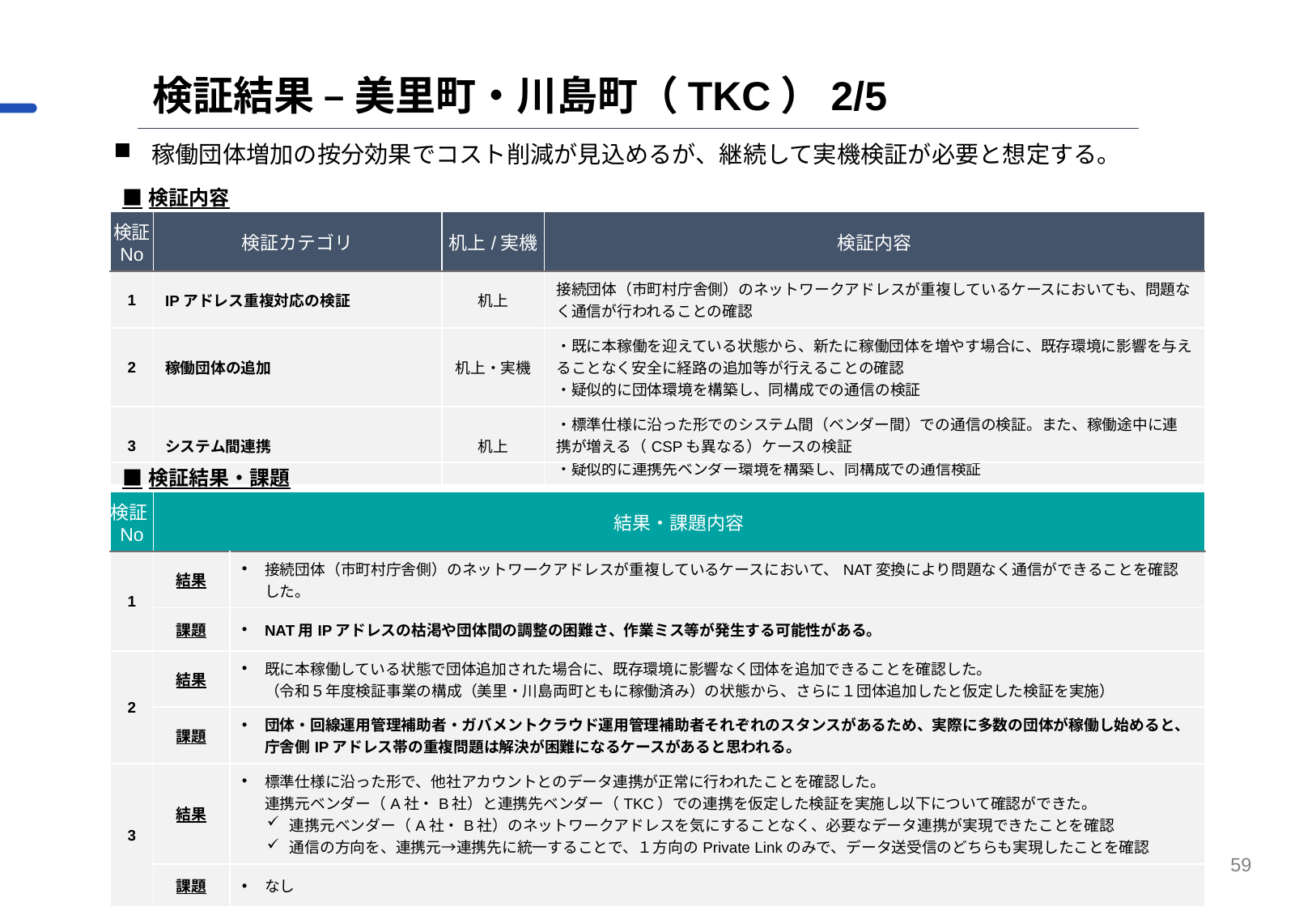

検証結果 – 美里町・川島町（TKC）2/5
稼働団体増加の按分効果でコスト削減が見込めるが、継続して実機検証が必要と想定する。
| ■検証内容 | ■検証内容 |  |  |
| --- | --- | --- | --- |
| 検証 No | 検証カテゴリ | 机上/実機 | 検証内容 |
| 1 | IPアドレス重複対応の検証 | 机上 | 接続団体（市町村庁舎側）のネットワークアドレスが重複しているケースにおいても、問題なく通信が行われることの確認 |
| 2 | 稼働団体の追加 | 机上・実機 | ・既に本稼働を迎えている状態から、新たに稼働団体を増やす場合に、既存環境に影響を与えることなく安全に経路の追加等が行えることの確認 ・疑似的に団体環境を構築し、同構成での通信の検証 |
| 3 | システム間連携 | 机上 | ・標準仕様に沿った形でのシステム間（ベンダー間）での通信の検証。また、稼働途中に連携が増える（CSPも異なる）ケースの検証 ・疑似的に連携先ベンダー環境を構築し、同構成での通信検証 |
| ■検証結果・課題 |  |  |
| --- | --- | --- |
| 検証No | 結果・課題内容 | 結果・課題内容 |
| 1 | 結果 | 接続団体（市町村庁舎側）のネットワークアドレスが重複しているケースにおいて、NAT変換により問題なく通信ができることを確認した。 |
|  | 課題 | NAT用IPアドレスの枯渇や団体間の調整の困難さ、作業ミス等が発生する可能性がある。 |
| 2 | 結果 | 既に本稼働している状態で団体追加された場合に、既存環境に影響なく団体を追加できることを確認した。 （令和５年度検証事業の構成（美里・川島両町ともに稼働済み）の状態から、さらに１団体追加したと仮定した検証を実施） |
|  | 課題 | 団体・回線運用管理補助者・ガバメントクラウド運用管理補助者それぞれのスタンスがあるため、実際に多数の団体が稼働し始めると、庁舎側IPアドレス帯の重複問題は解決が困難になるケースがあると思われる。 |
| 3 | 結果 | 標準仕様に沿った形で、他社アカウントとのデータ連携が正常に行われたことを確認した。 連携元ベンダー（A社・B社）と連携先ベンダー（TKC）での連携を仮定した検証を実施し以下について確認ができた。 連携元ベンダー（A社・B社）のネットワークアドレスを気にすることなく、必要なデータ連携が実現できたことを確認 通信の方向を、連携元→連携先に統一することで、１方向のPrivate Linkのみで、データ送受信のどちらも実現したことを確認 |
|  | 課題 | なし |
59